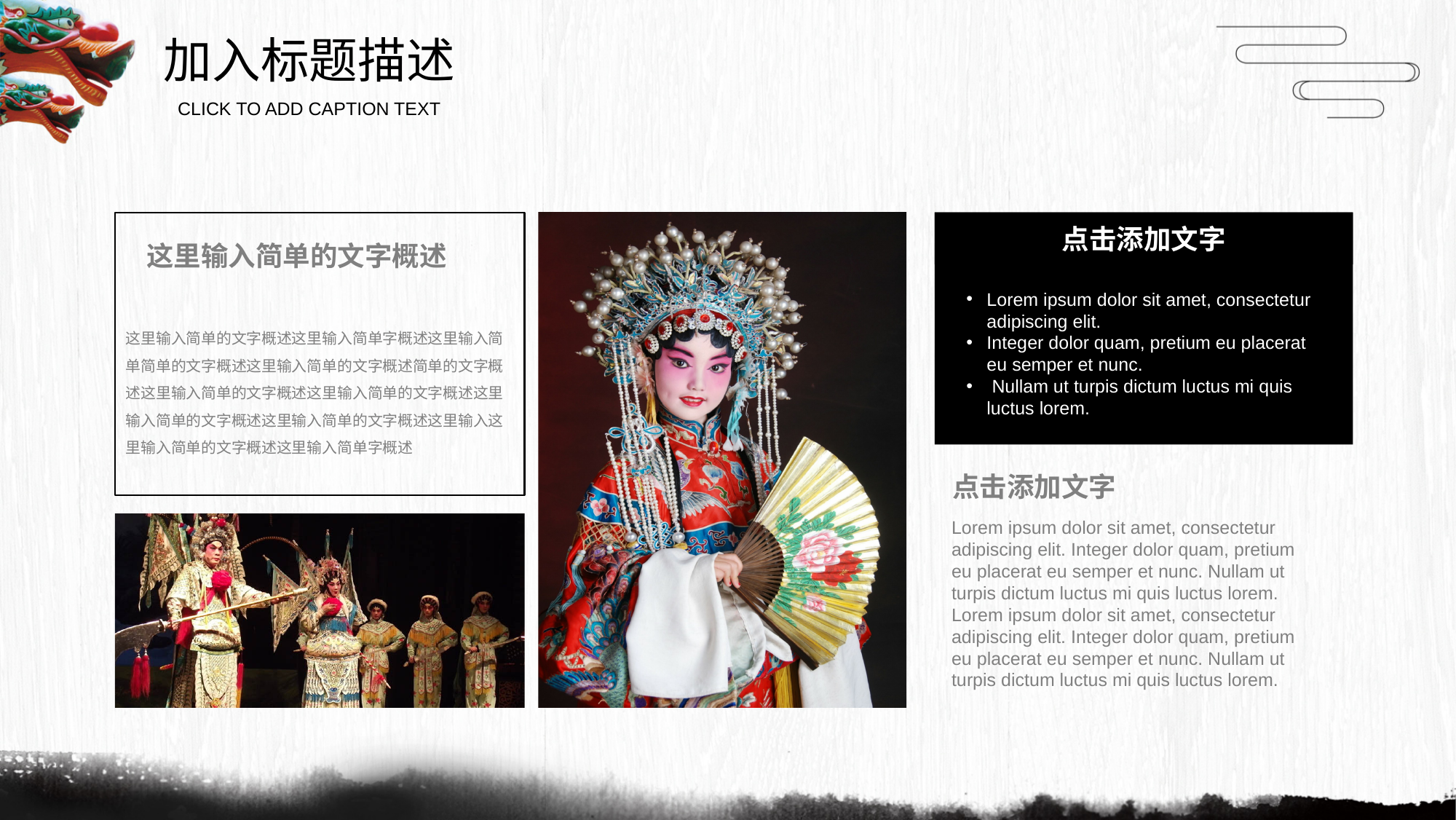

加入标题描述
CLICK TO ADD CAPTION TEXT

这里输入简单的文字概述
这里输入简单的文字概述这里输入简单字概述这里输入简单简单的文字概述这里输入简单的文字概述简单的文字概述这里输入简单的文字概述这里输入简单的文字概述这里输入简单的文字概述这里输入简单的文字概述这里输入这里输入简单的文字概述这里输入简单字概述

点击添加文字
Lorem ipsum dolor sit amet, consectetur adipiscing elit.
Integer dolor quam, pretium eu placerat eu semper et nunc.
 Nullam ut turpis dictum luctus mi quis luctus lorem.
点击添加文字
Lorem ipsum dolor sit amet, consectetur adipiscing elit. Integer dolor quam, pretium eu placerat eu semper et nunc. Nullam ut turpis dictum luctus mi quis luctus lorem. Lorem ipsum dolor sit amet, consectetur adipiscing elit. Integer dolor quam, pretium eu placerat eu semper et nunc. Nullam ut turpis dictum luctus mi quis luctus lorem.